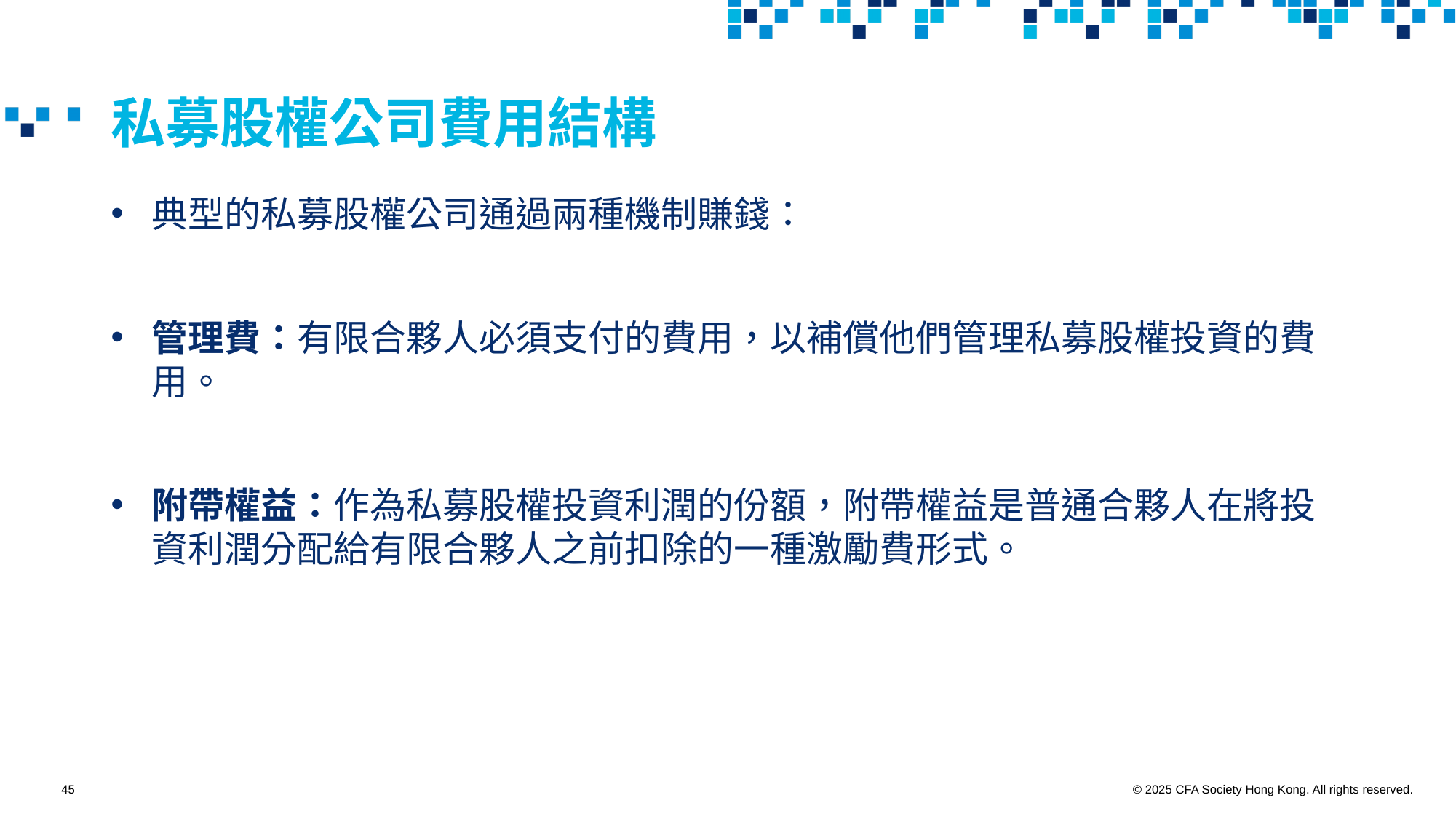

# 私募股權公司費用結構
典型的私募股權公司通過兩種機制賺錢：

管理費：有限合夥人必須支付的費用，以補償他們管理私募股權投資的費用。

附帶權益：作為私募股權投資利潤的份額，附帶權益是普通合夥人在將投資利潤分配給有限合夥人之前扣除的一種激勵費形式。
45
© 2025 CFA Society Hong Kong. All rights reserved.